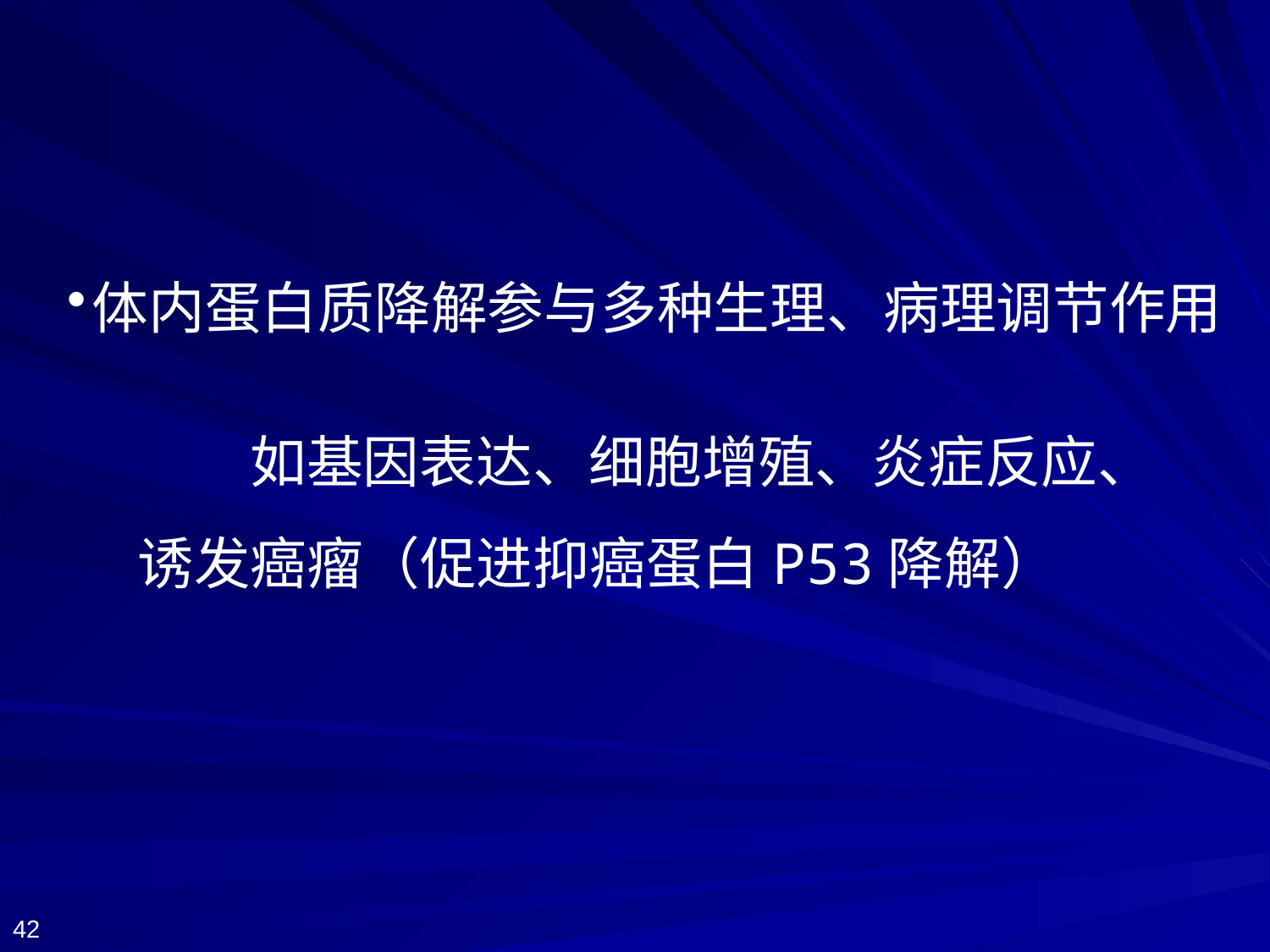

体内蛋白质降解参与多种生理、病理调节作用
 如基因表达、细胞增殖、炎症反应、诱发癌瘤（促进抑癌蛋白P53降解）
42